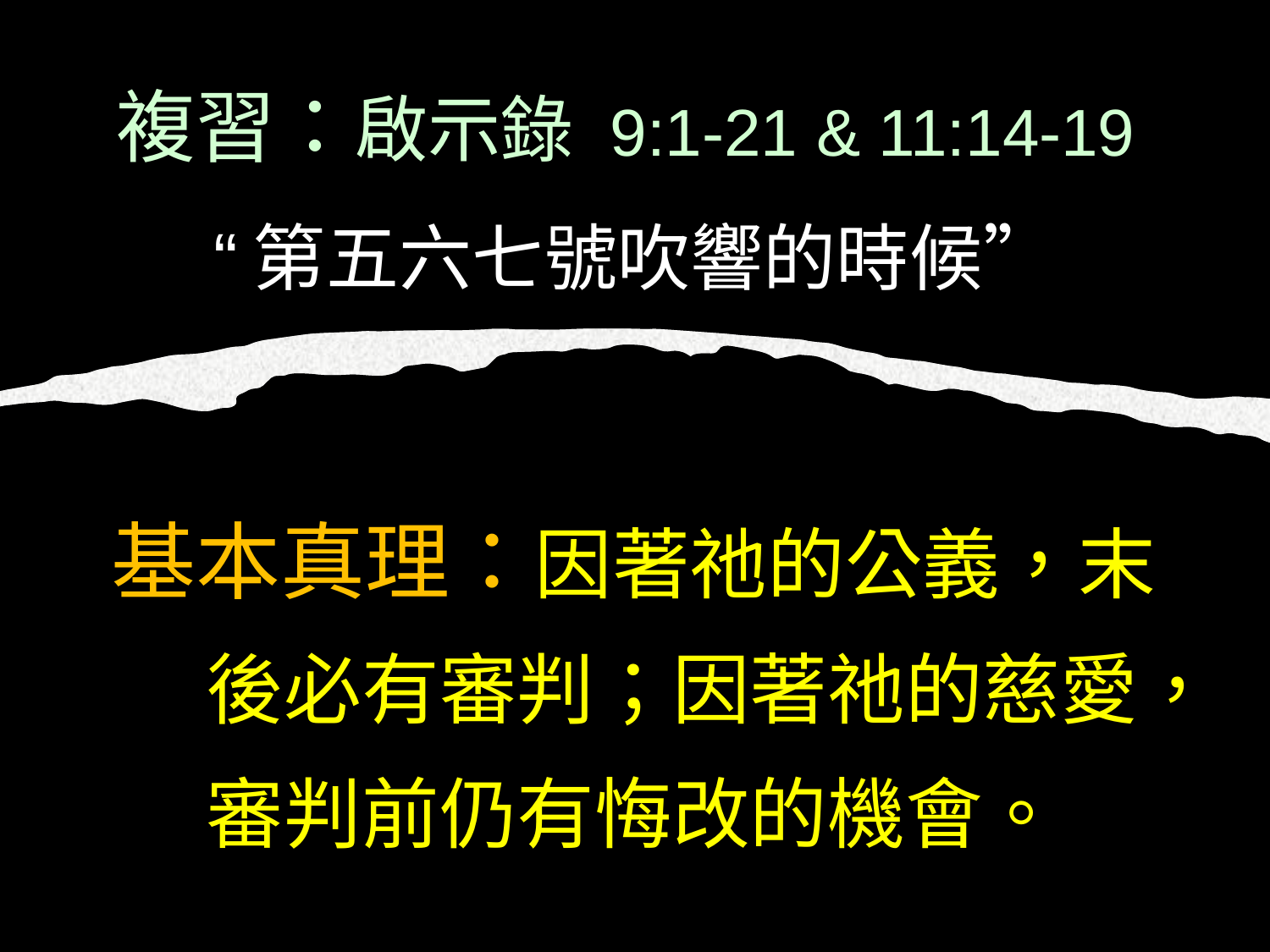

# 複習：啟示錄 9:1-21 & 11:14-19 “第五六七號吹響的時候”

基本真理：因著祂的公義，末後必有審判；因著祂的慈愛，審判前仍有悔改的機會。